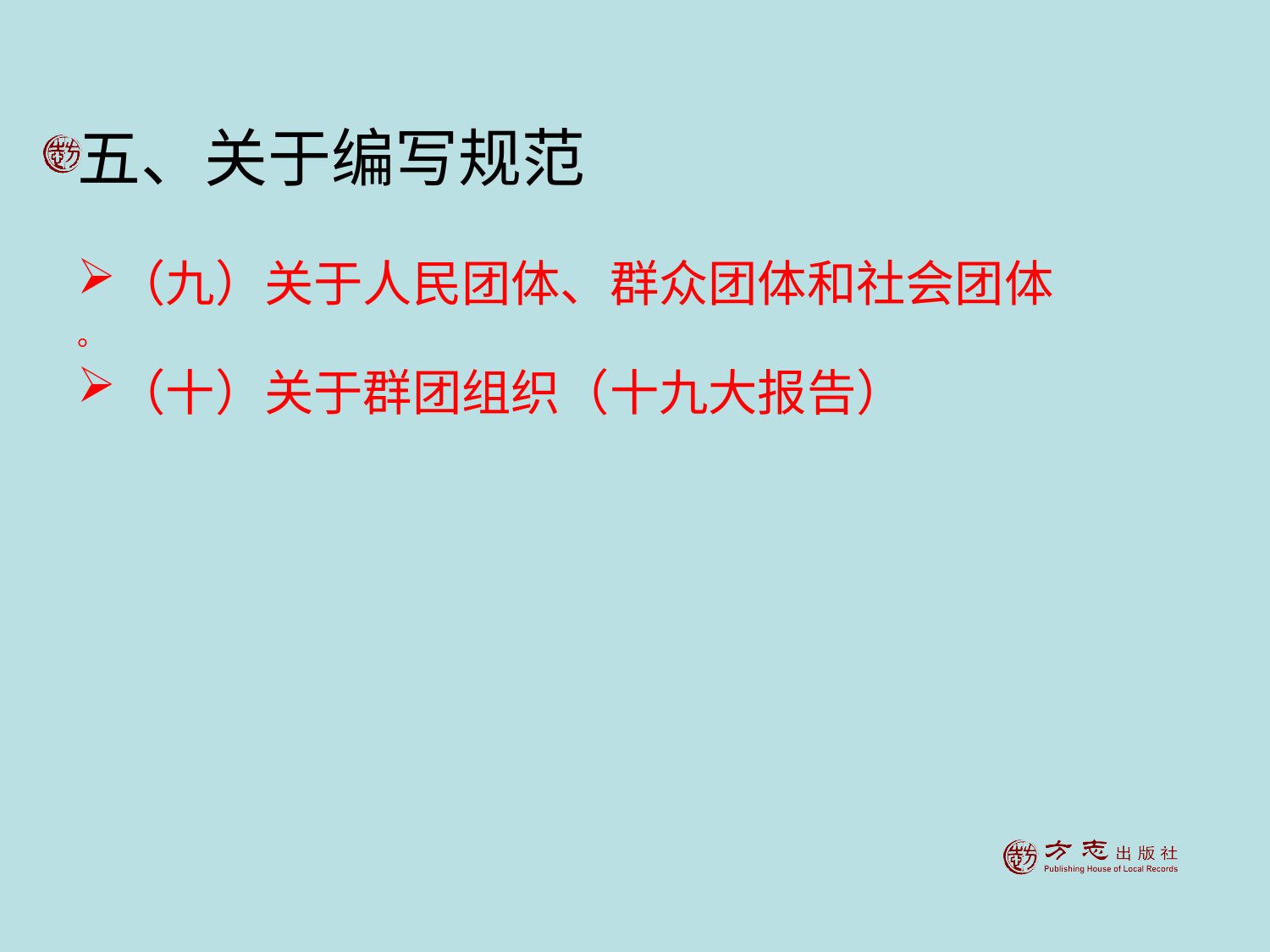

# 五、关于编写规范
（九）关于人民团体、群众团体和社会团体
。
（十）关于群团组织（十九大报告）